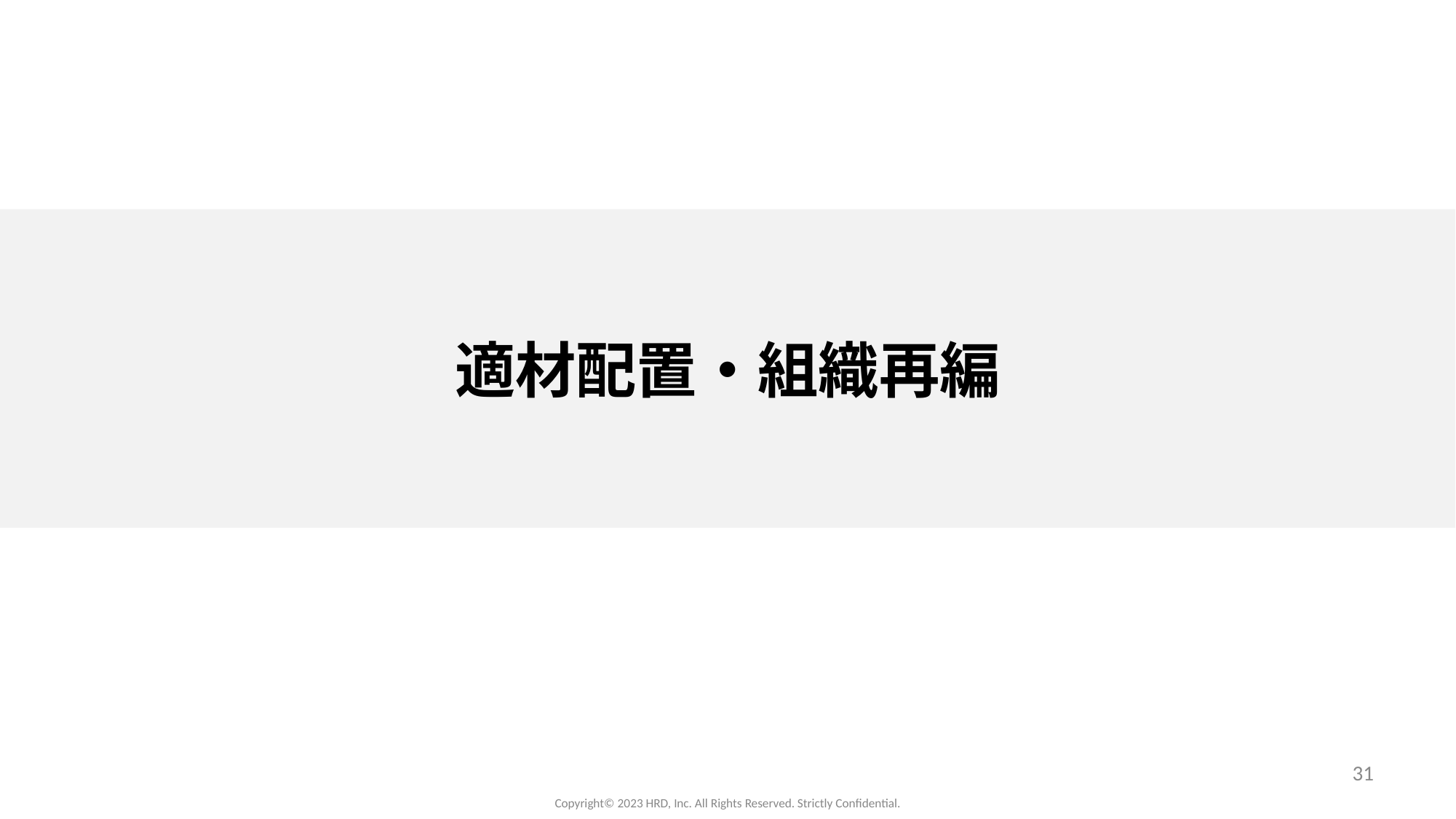

適材配置・組織再編
31
Copyright©️ 2023 HRD, Inc. All Rights Reserved. Strictly Confidential.